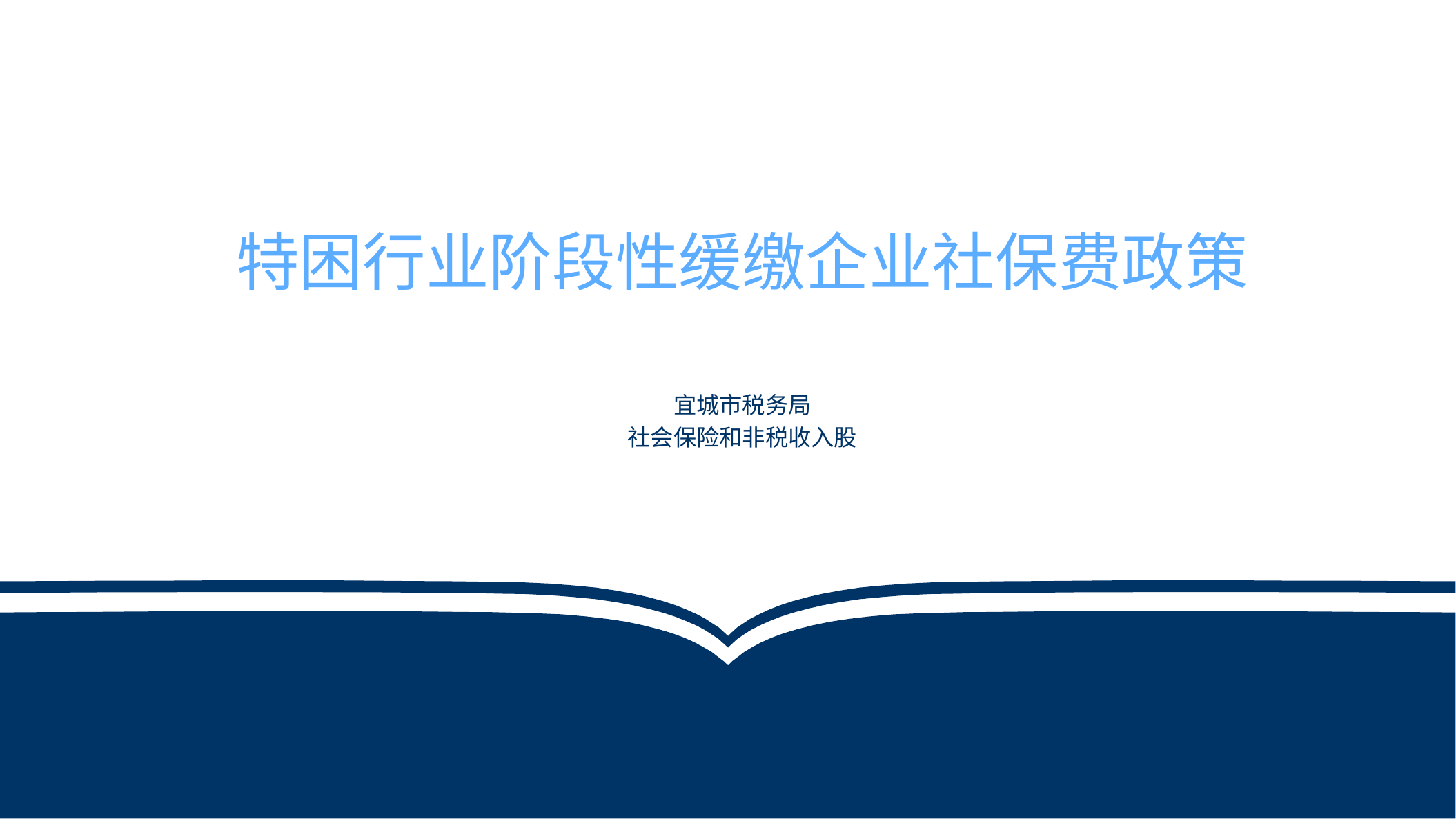

特困行业阶段性缓缴企业社保费政策

宜城市税务局
社会保险和非税收入股